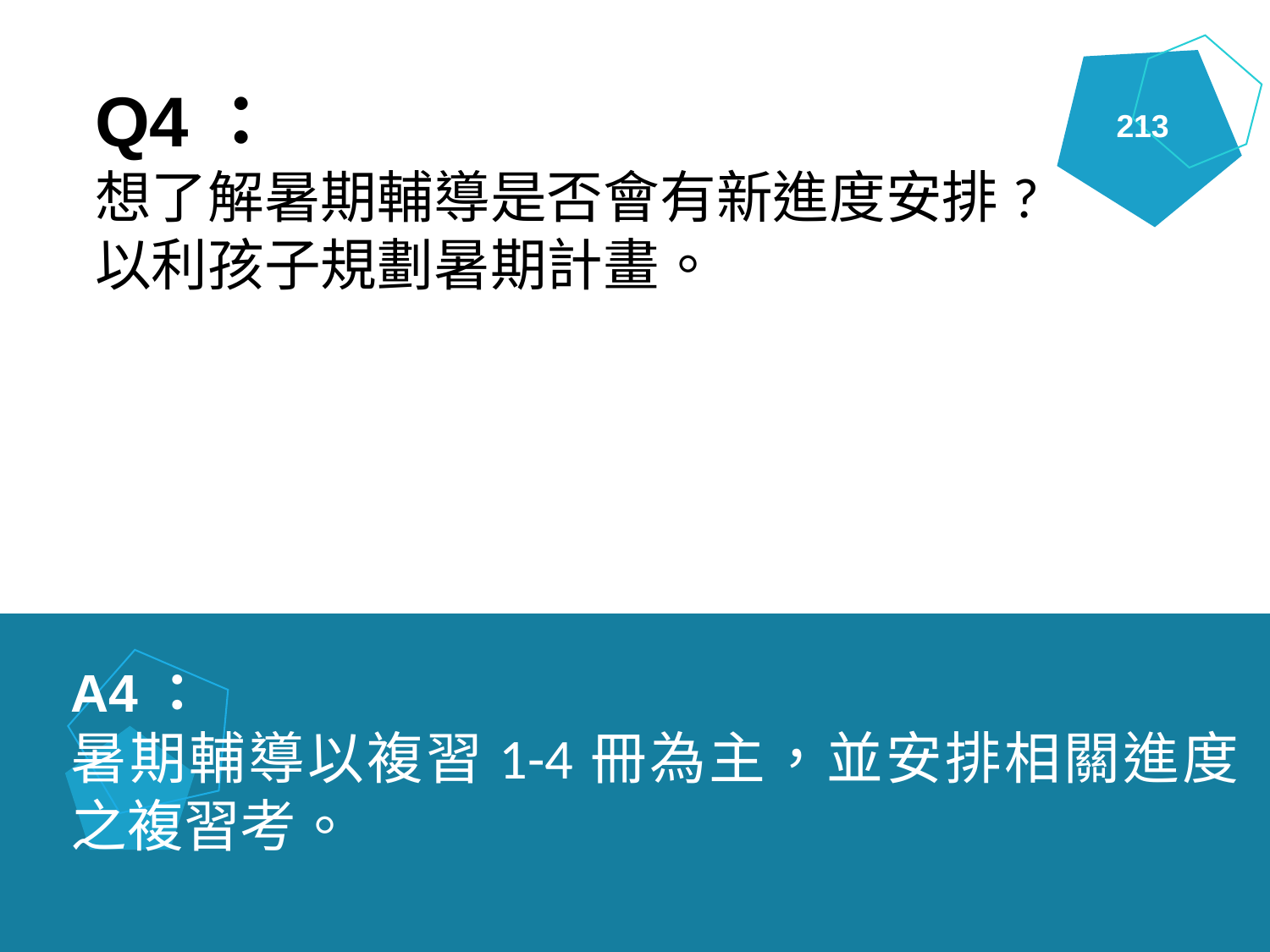

Q4：
想了解暑期輔導是否會有新進度安排?以利孩子規劃暑期計畫。
213

A4：
暑期輔導以複習1-4冊為主，並安排相關進度之複習考。